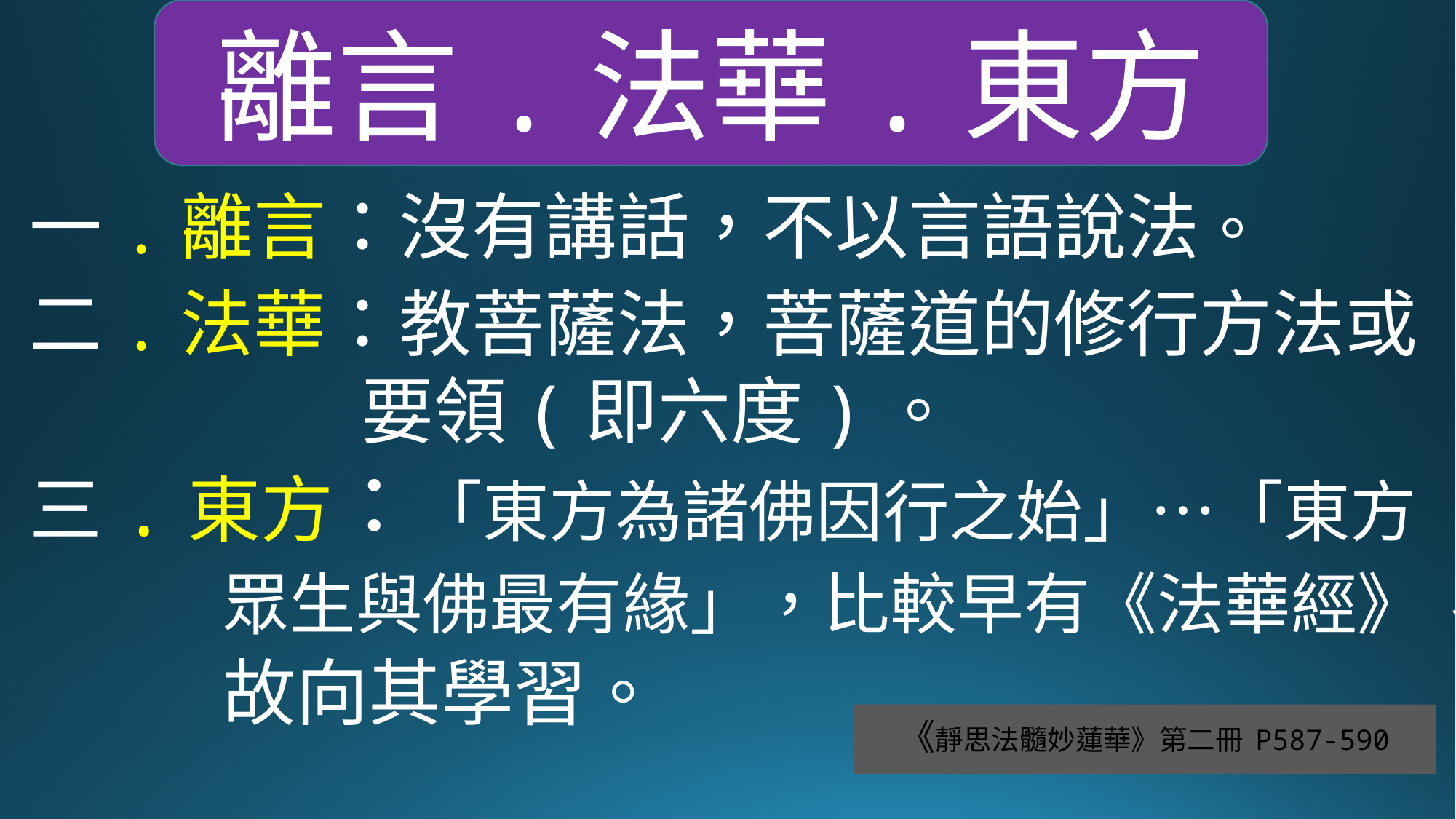

離言.法華.東方
一.離言：沒有講話，不以言語說法。
二.法華：教菩薩法，菩薩道的修行方法或要領(即六度)。
三.東方：「東方為諸佛因行之始」…「東方眾生與佛最有緣」，比較早有《法華經》，故向其學習。
# 《靜思法髓妙蓮華》第二冊 P587-590